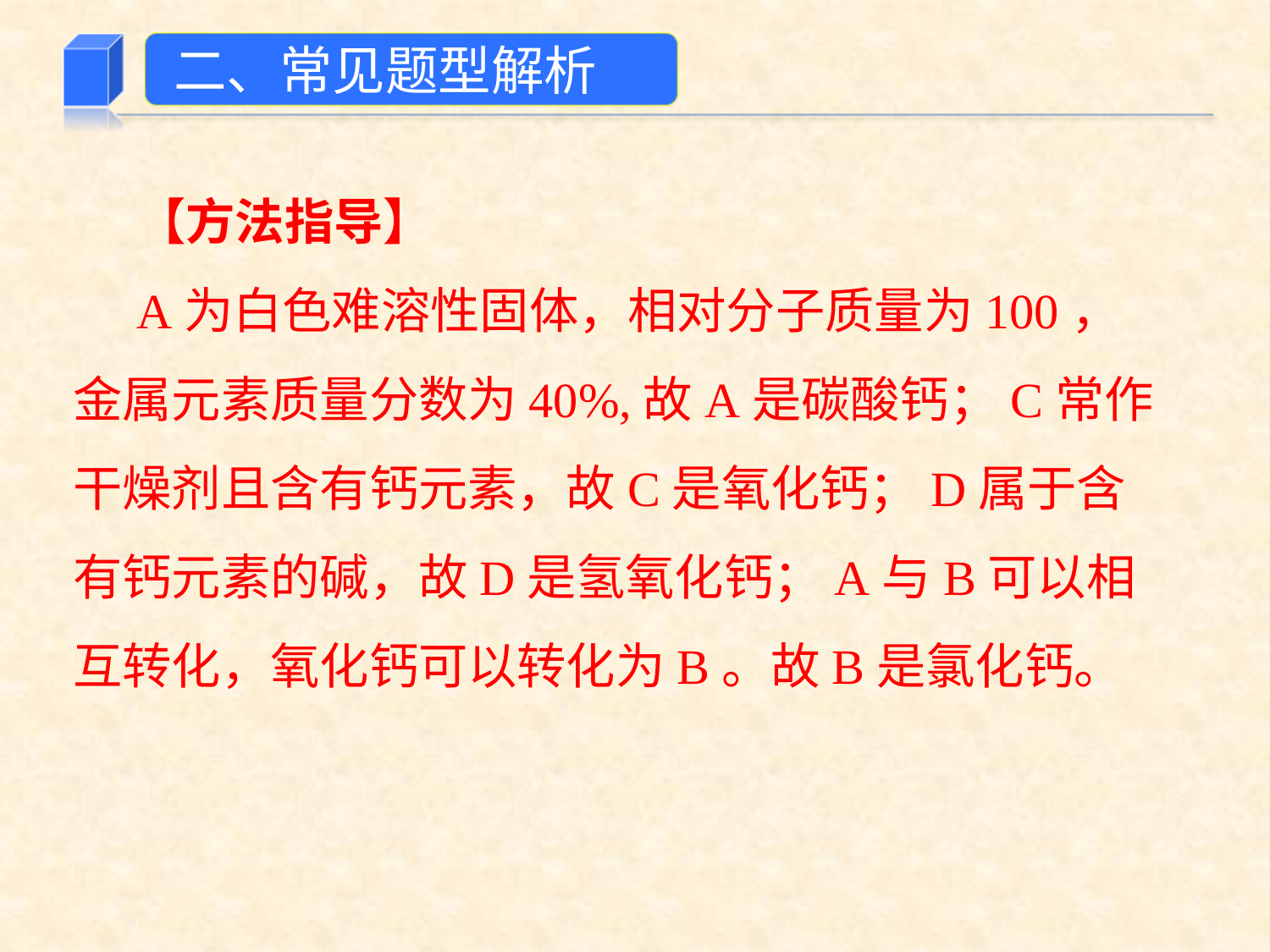

二、常见题型解析
【方法指导】
A为白色难溶性固体，相对分子质量为100，金属元素质量分数为40%,故A是碳酸钙；C常作干燥剂且含有钙元素，故C是氧化钙；D属于含有钙元素的碱，故D是氢氧化钙；A与B可以相互转化，氧化钙可以转化为B。故B是氯化钙。